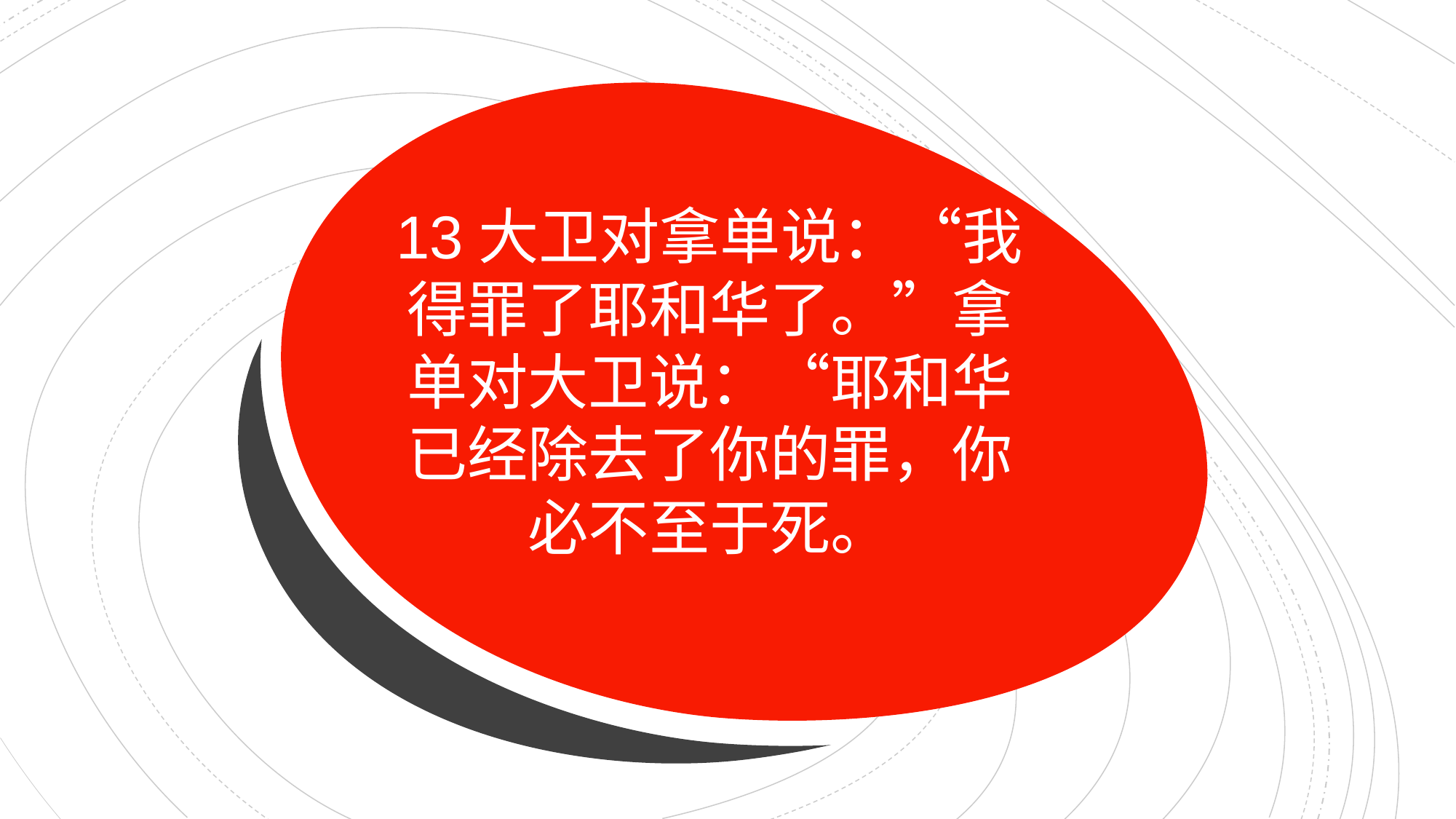

13大卫对拿单说：“我得罪了耶和华了。”拿单对大卫说：“耶和华已经除去了你的罪，你必不至于死。